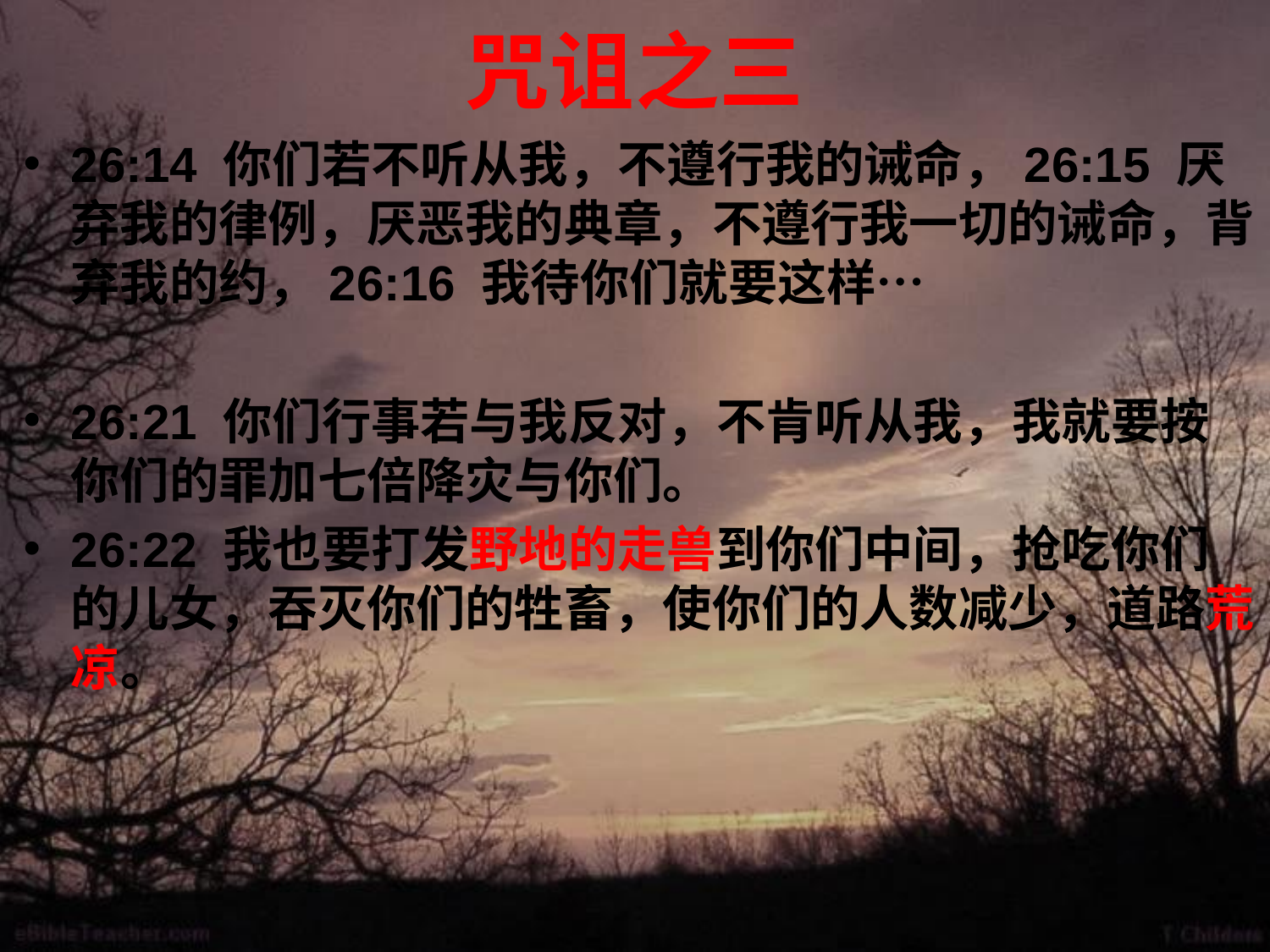

# 咒诅之三
26:14 你们若不听从我，不遵行我的诫命，26:15 厌弃我的律例，厌恶我的典章，不遵行我一切的诫命，背弃我的约，26:16 我待你们就要这样…

26:21 你们行事若与我反对，不肯听从我，我就要按你们的罪加七倍降灾与你们。
26:22 我也要打发野地的走兽到你们中间，抢吃你们的儿女，吞灭你们的牲畜，使你们的人数减少，道路荒凉。